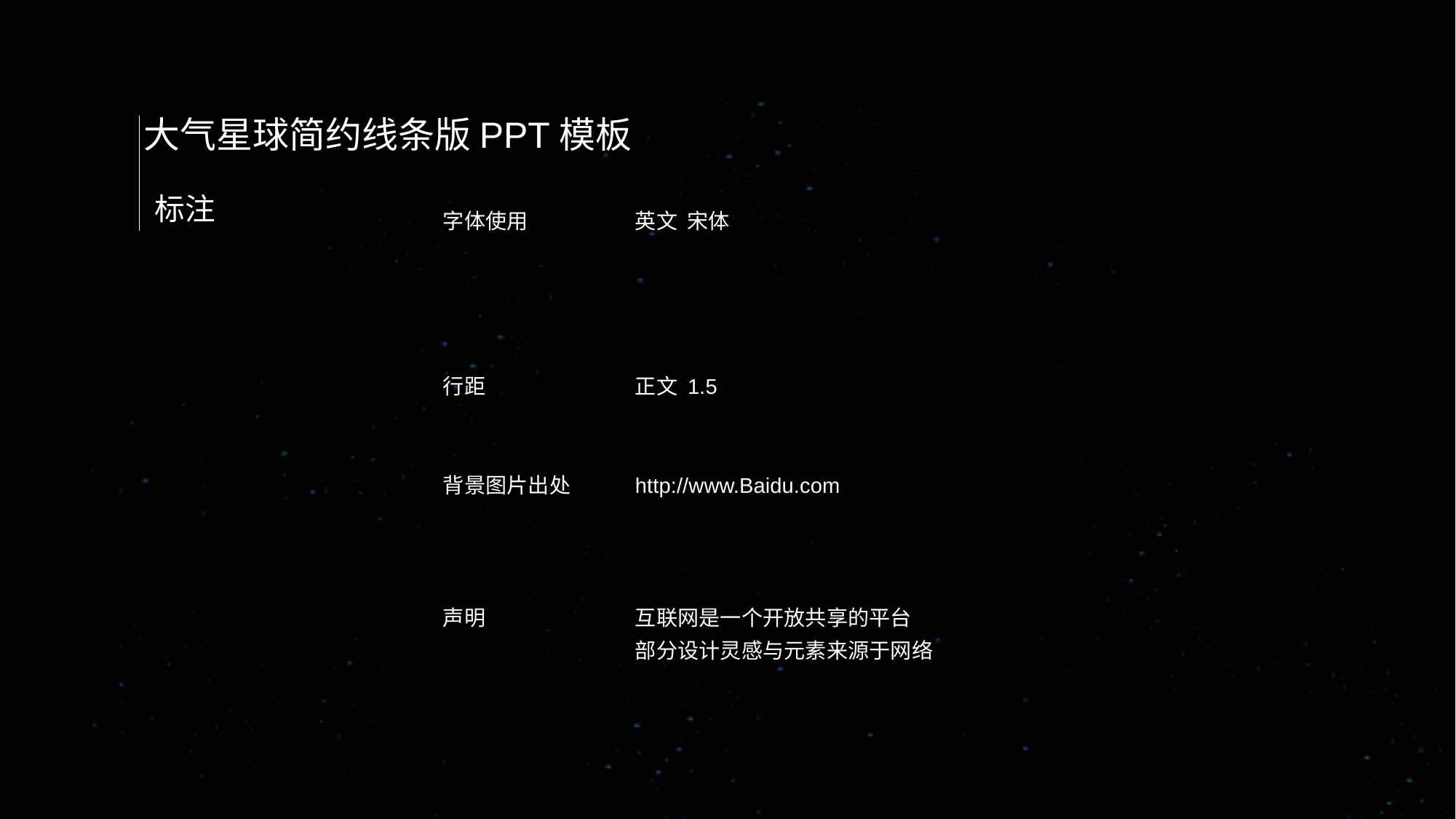

大气星球简约线条版PPT模板
标注
字体使用

行距

背景图片出处

声明
英文  宋体

正文 1.5

http://www.Baidu.com

互联网是一个开放共享的平台
部分设计灵感与元素来源于网络